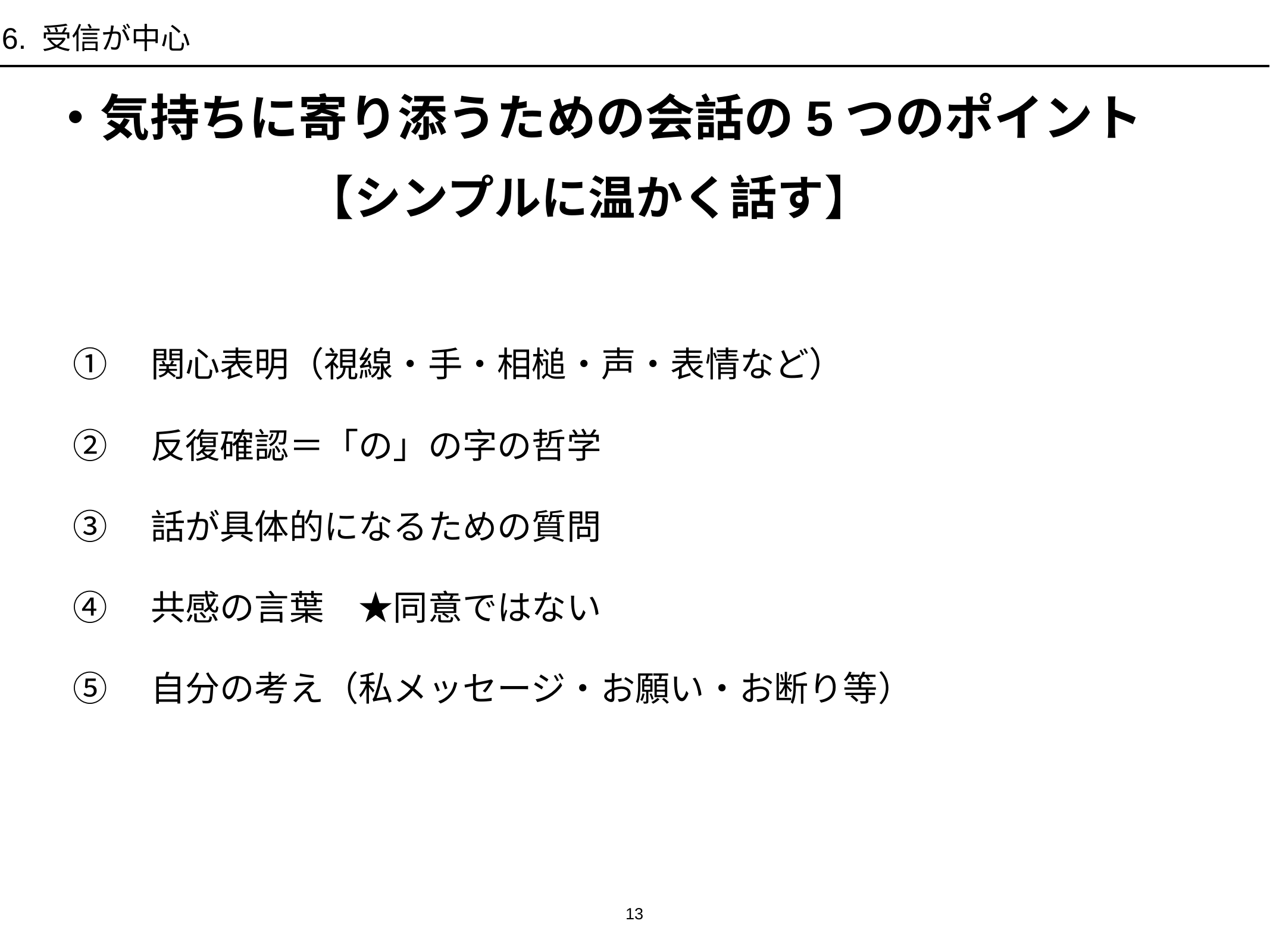

6. 受信が中心

・気持ちに寄り添うための会話の5つのポイント
【シンプルに温かく話す】

①　関心表明（視線・手・相槌・声・表情など）

②　反復確認＝「の」の字の哲学

③　話が具体的になるための質問

④　共感の言葉　★同意ではない

⑤　自分の考え（私メッセージ・お願い・お断り等）

13